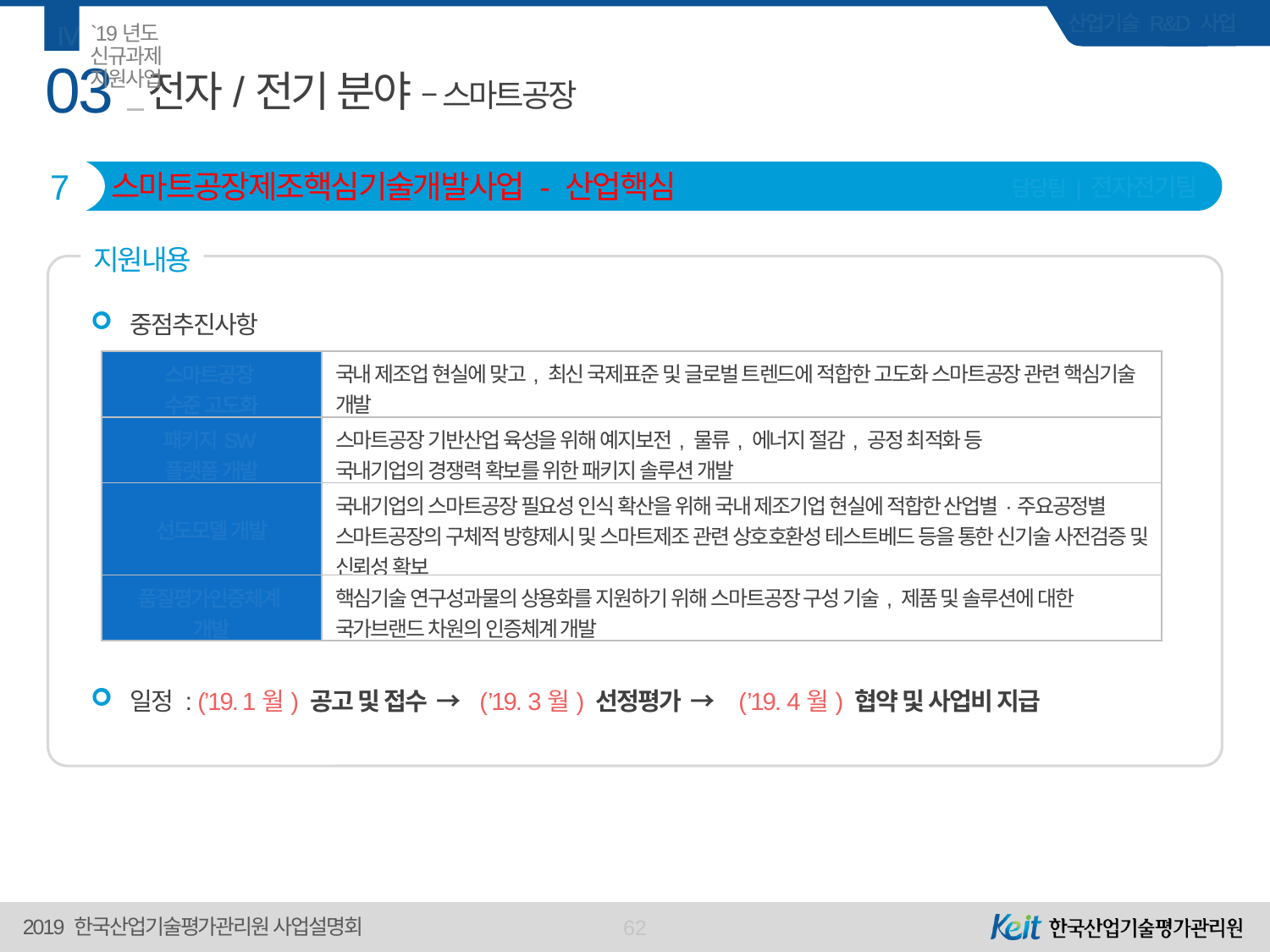

Ⅳ
`19년도 신규과제 지원사업
03
# 전자/전기 분야 – 스마트공장
7
스마트공장제조핵심기술개발사업 - 산업핵심
담당팀 | 전자전기팀
지원내용

중점추진사항

일정 : (’19. 1월) 공고 및 접수  →  (’19. 3월) 선정평가  →   (’19. 4월) 협약 및 사업비 지급
| 스마트공장 수준 고도화 | 국내 제조업 현실에 맞고, 최신 국제표준 및 글로벌 트렌드에 적합한 고도화 스마트공장 관련 핵심기술 개발 |
| --- | --- |
| 패키지SW 플랫폼 개발 | 스마트공장 기반산업 육성을 위해 예지보전, 물류, 에너지 절감, 공정 최적화 등 국내기업의 경쟁력 확보를 위한 패키지 솔루션 개발 |
| 선도모델 개발 | 국내기업의 스마트공장 필요성 인식 확산을 위해 국내 제조기업 현실에 적합한 산업별·주요공정별 스마트공장의 구체적 방향제시 및 스마트제조 관련 상호호환성 테스트베드 등을 통한 신기술 사전검증 및 신뢰성 확보 |
| 품질평가인증체계 개발 | 핵심기술 연구성과물의 상용화를 지원하기 위해 스마트공장 구성 기술, 제품 및 솔루션에 대한 국가브랜드 차원의 인증체계 개발 |
62